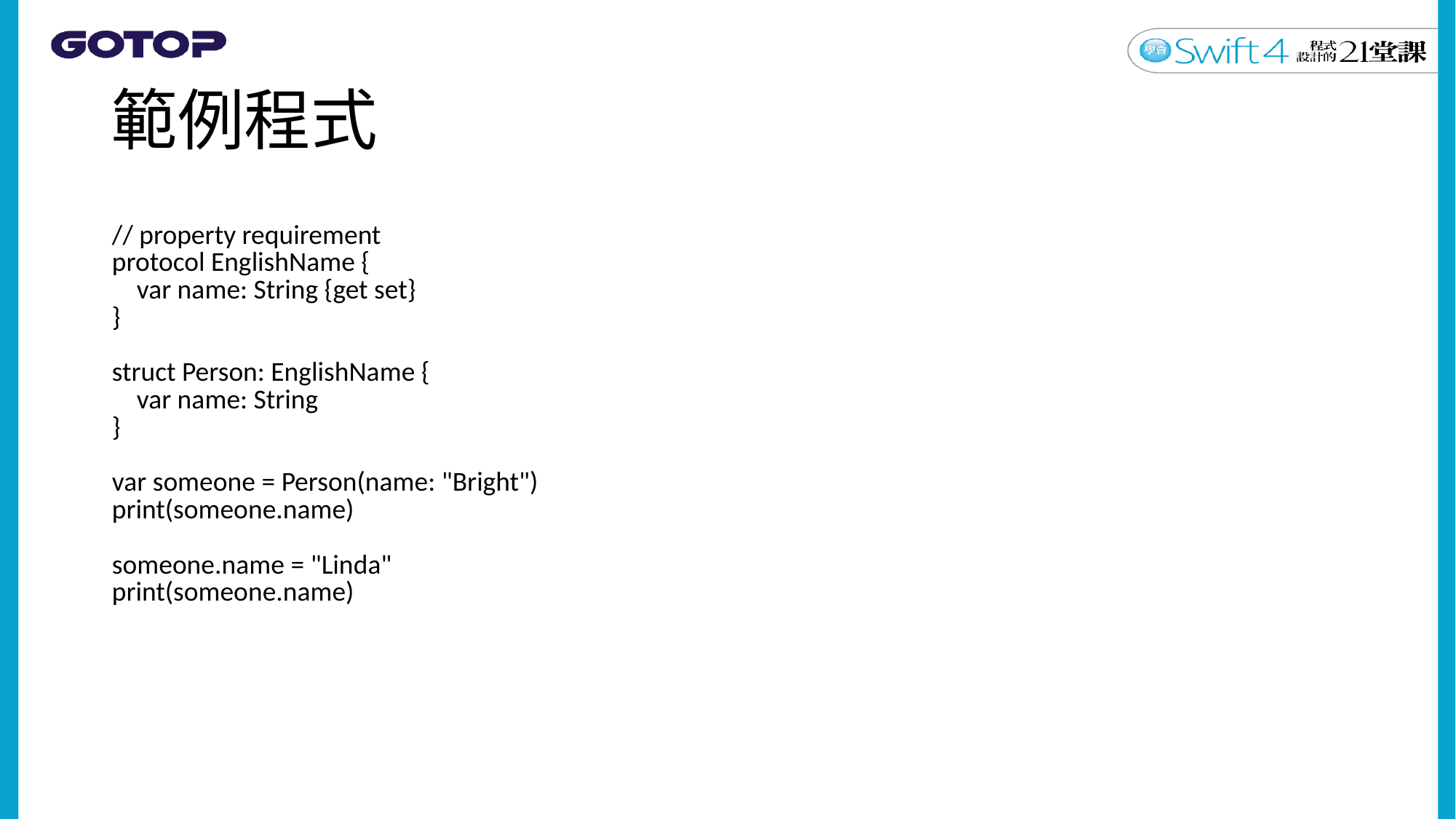

# 範例程式
| // property requirement protocol EnglishName { var name: String {get set} } struct Person: EnglishName { var name: String } var someone = Person(name: "Bright") print(someone.name) someone.name = "Linda" print(someone.name) |
| --- |